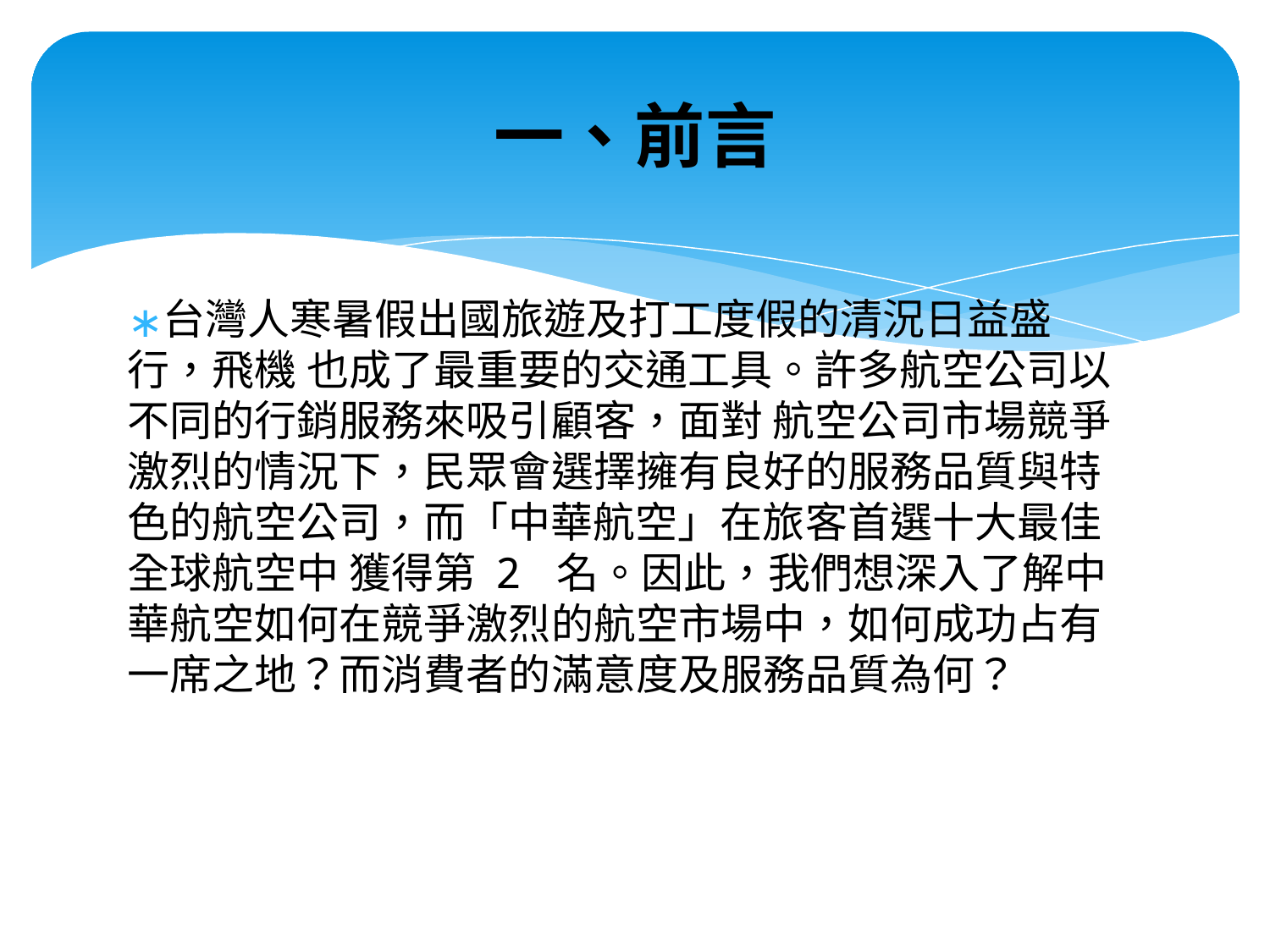

一、前言
台灣人寒暑假出國旅遊及打工度假的清況日益盛行，飛機 也成了最重要的交通工具。許多航空公司以不同的行銷服務來吸引顧客，面對 航空公司市場競爭激烈的情況下，民眾會選擇擁有良好的服務品質與特色的航空公司，而「中華航空」在旅客首選十大最佳全球航空中 獲得第 2 名。因此，我們想深入了解中華航空如何在競爭激烈的航空市場中，如何成功占有一席之地？而消費者的滿意度及服務品質為何？